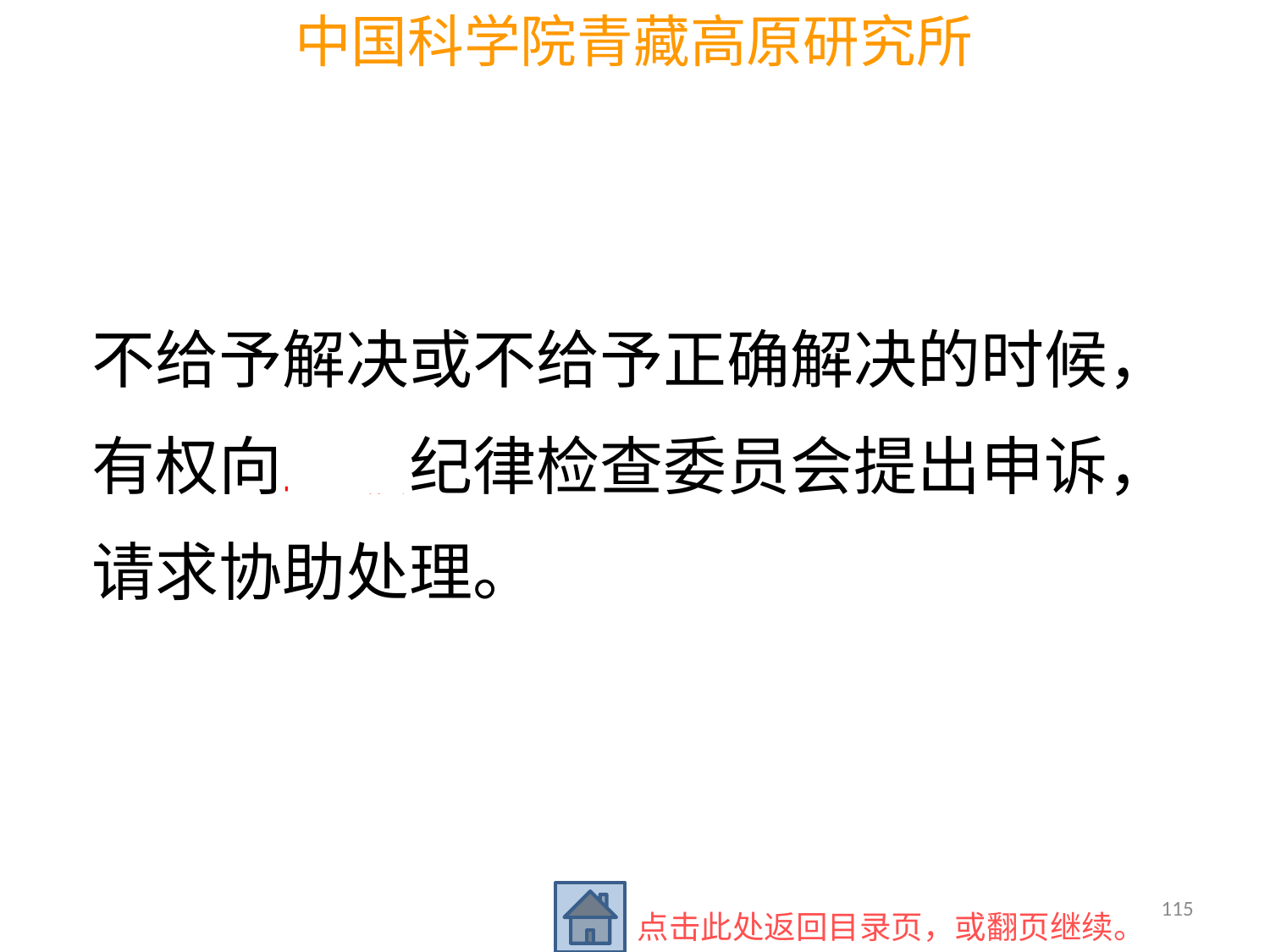

# 不给予解决或不给予正确解决的时候，有权向上级纪律检查委员会提出申诉，请求协助处理。

115

点击此处返回目录页，或翻页继续。